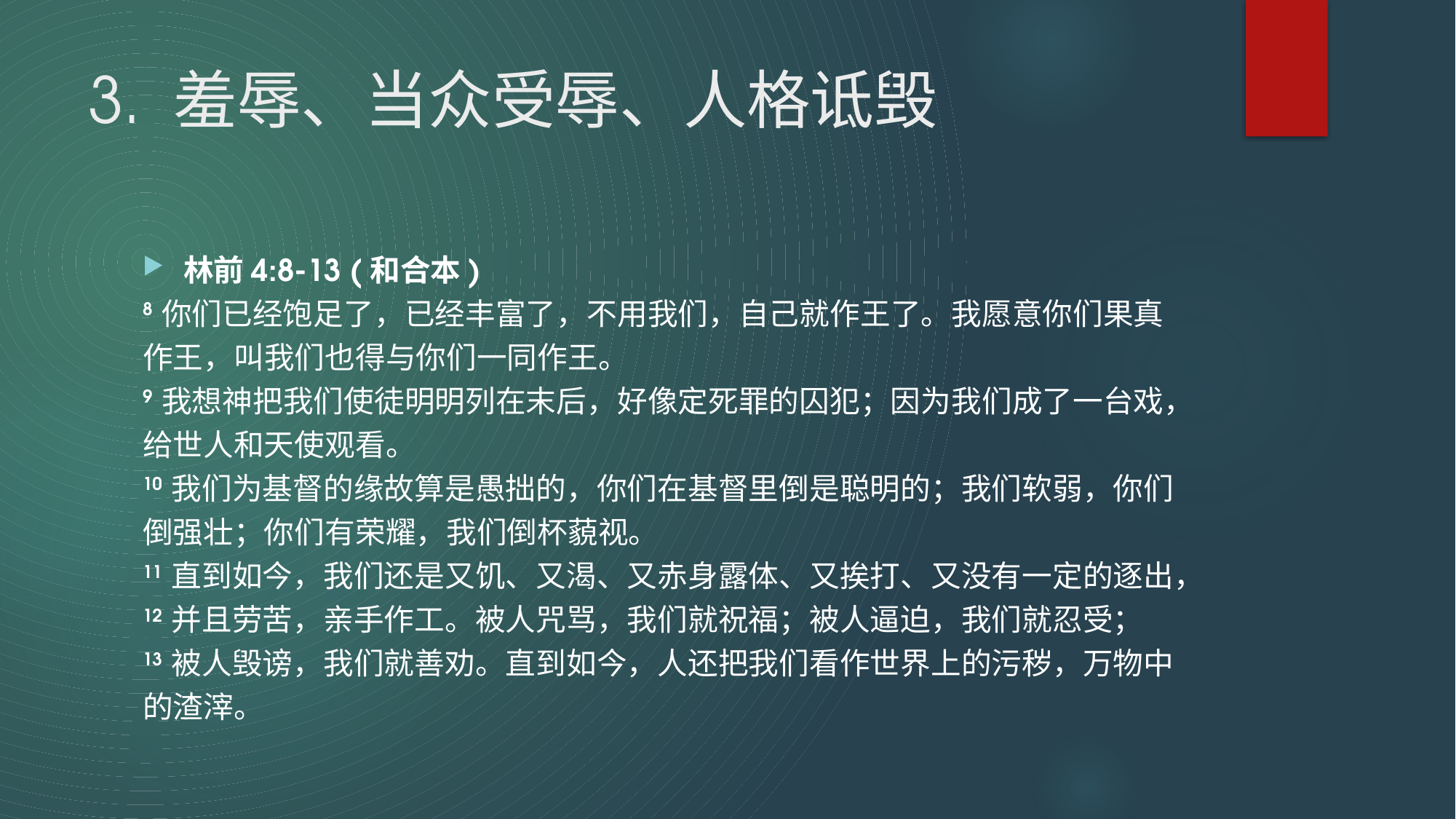

# 3. 羞辱、当众受辱、人格诋毁
林前4:8-13 (和合本)
8 你们已经饱足了，已经丰富了，不用我们，自己就作王了。我愿意你们果真作王，叫我们也得与你们一同作王。
9 我想神把我们使徒明明列在末后，好像定死罪的囚犯；因为我们成了一台戏，给世人和天使观看。
10 我们为基督的缘故算是愚拙的，你们在基督里倒是聪明的；我们软弱，你们倒强壮；你们有荣耀，我们倒杯藐视。
11 直到如今，我们还是又饥、又渴、又赤身露体、又挨打、又没有一定的逐出，
12 并且劳苦，亲手作工。被人咒骂，我们就祝福；被人逼迫，我们就忍受；
13 被人毁谤，我们就善劝。直到如今，人还把我们看作世界上的污秽，万物中的渣滓。